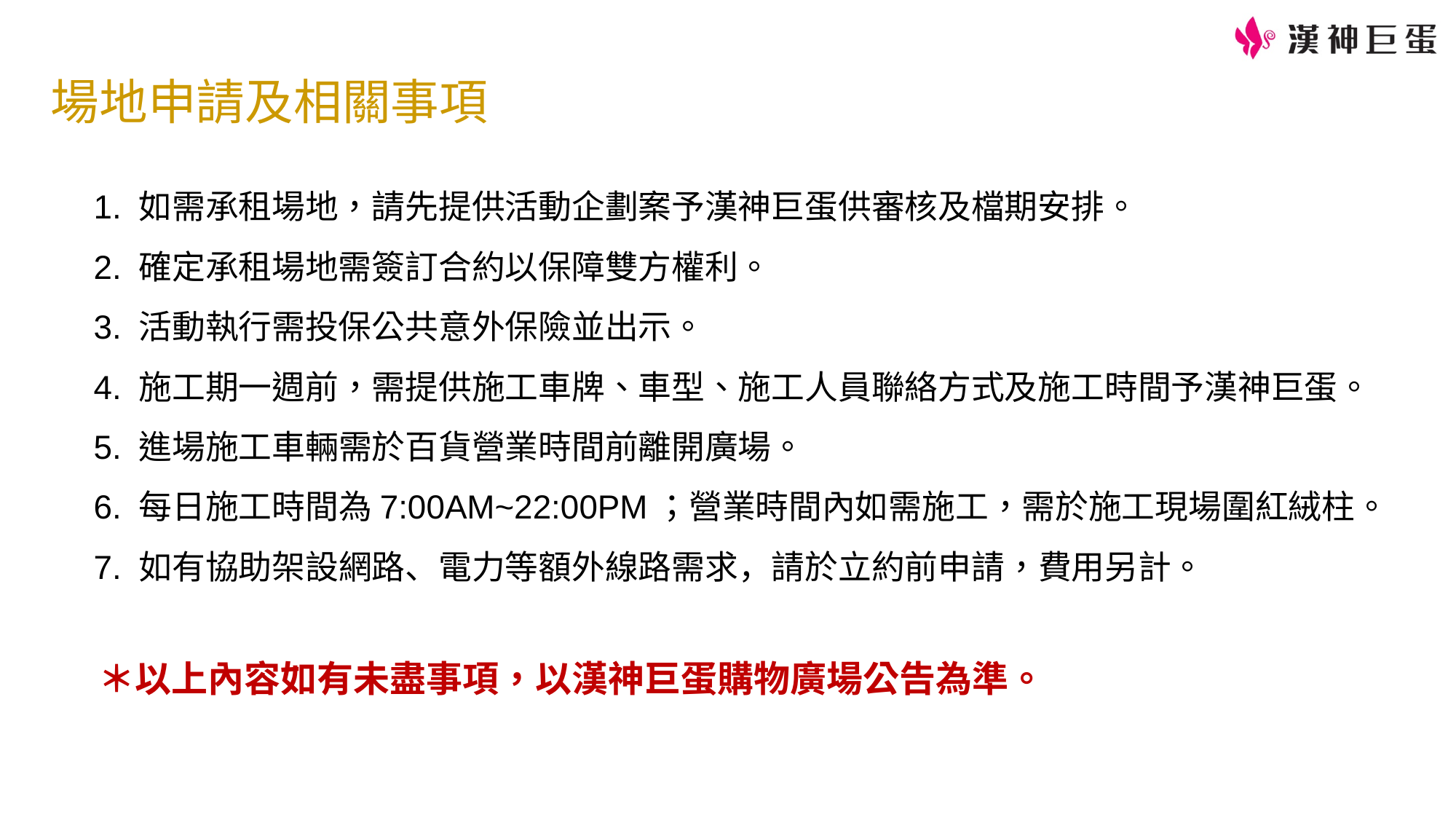

場地申請及相關事項
1. 如需承租場地，請先提供活動企劃案予漢神巨蛋供審核及檔期安排。
2. 確定承租場地需簽訂合約以保障雙方權利。
3. 活動執行需投保公共意外保險並出示。
4. 施工期一週前，需提供施工車牌、車型、施工人員聯絡方式及施工時間予漢神巨蛋。
5. 進場施工車輛需於百貨營業時間前離開廣場。
6. 每日施工時間為7:00AM~22:00PM；營業時間內如需施工，需於施工現場圍紅絨柱。
7. 如有協助架設網路、電力等額外線路需求，請於立約前申請，費用另計。
＊以上內容如有未盡事項，以漢神巨蛋購物廣場公告為準。